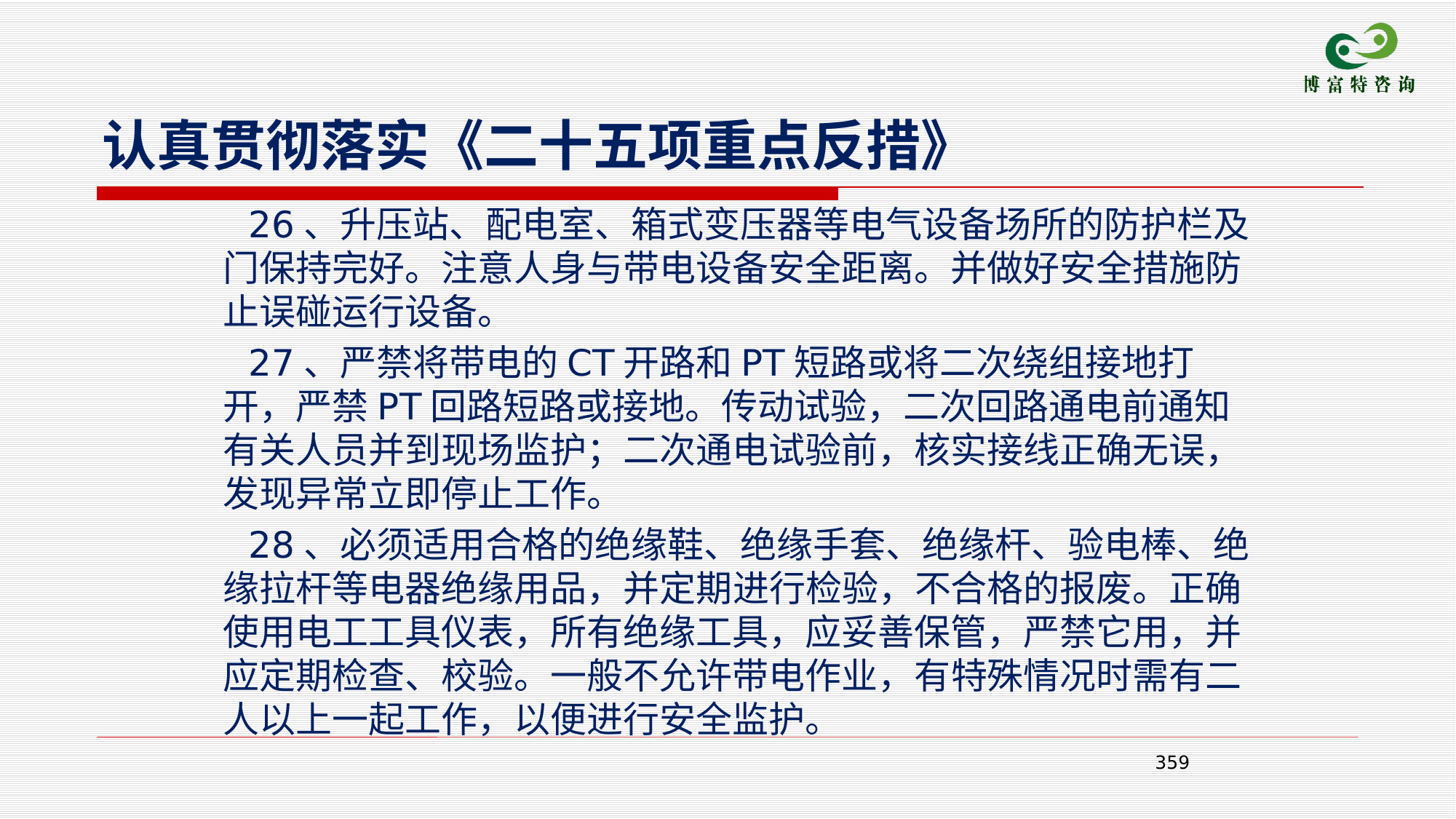

认真贯彻落实《二十五项重点反措》
       26、升压站、配电室、箱式变压器等电气设备场所的防护栏及门保持完好。注意人身与带电设备安全距离。并做好安全措施防止误碰运行设备。
       27、严禁将带电的CT开路和PT短路或将二次绕组接地打开，严禁PT回路短路或接地。传动试验，二次回路通电前通知有关人员并到现场监护；二次通电试验前，核实接线正确无误，发现异常立即停止工作。
       28、必须适用合格的绝缘鞋、绝缘手套、绝缘杆、验电棒、绝缘拉杆等电器绝缘用品，并定期进行检验，不合格的报废。正确使用电工工具仪表，所有绝缘工具，应妥善保管，严禁它用，并应定期检查、校验。一般不允许带电作业，有特殊情况时需有二人以上一起工作，以便进行安全监护。

359